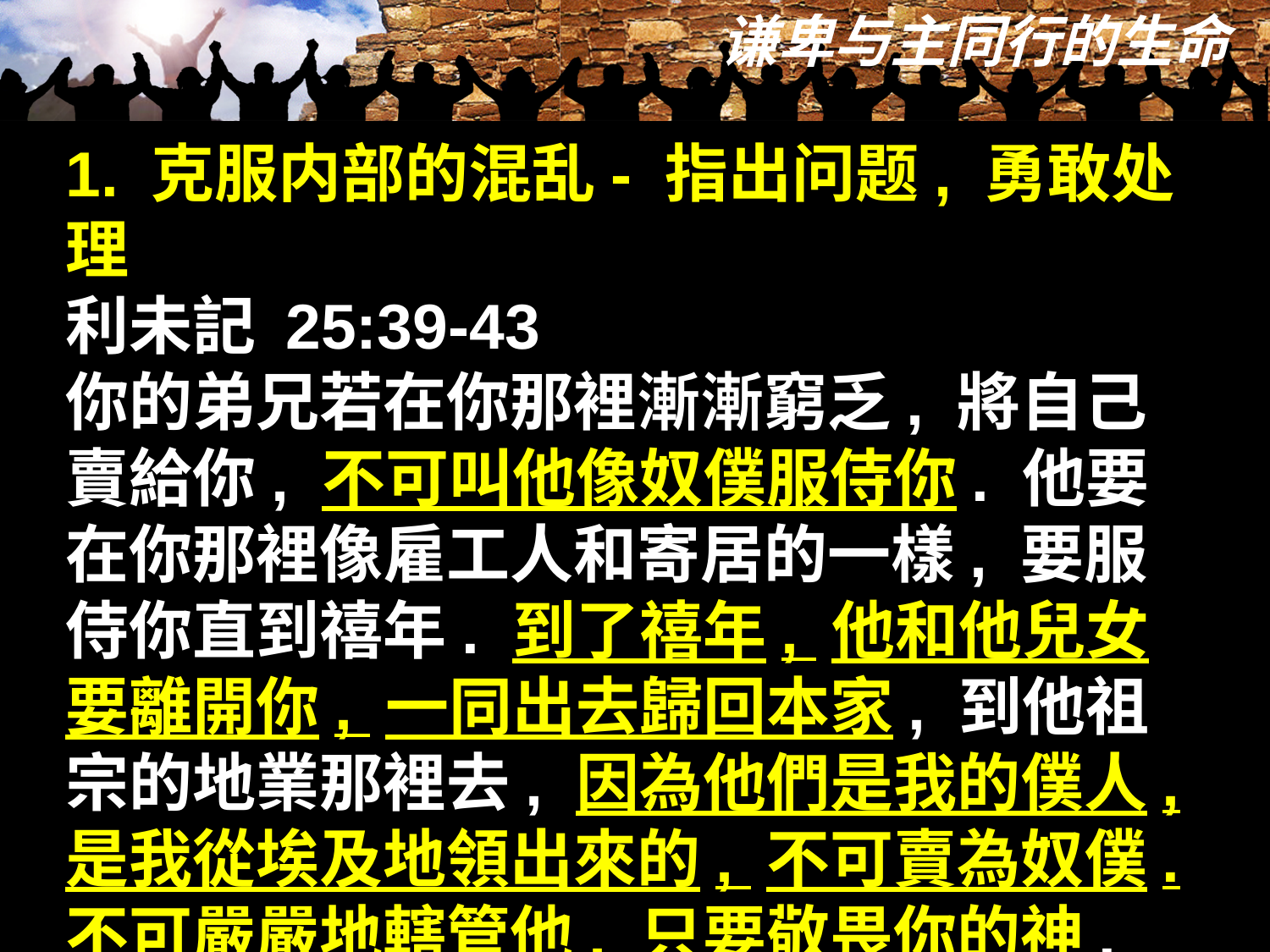

1. 克服内部的混乱- 指出问题, 勇敢处理
利未記 25:39-43
你的弟兄若在你那裡漸漸窮乏, 將自己賣給你, 不可叫他像奴僕服侍你. 他要在你那裡像雇工人和寄居的一樣, 要服侍你直到禧年. 到了禧年, 他和他兒女要離開你, 一同出去歸回本家, 到他祖宗的地業那裡去, 因為他們是我的僕人, 是我從埃及地領出來的, 不可賣為奴僕. 不可嚴嚴地轄管他, 只要敬畏你的神.